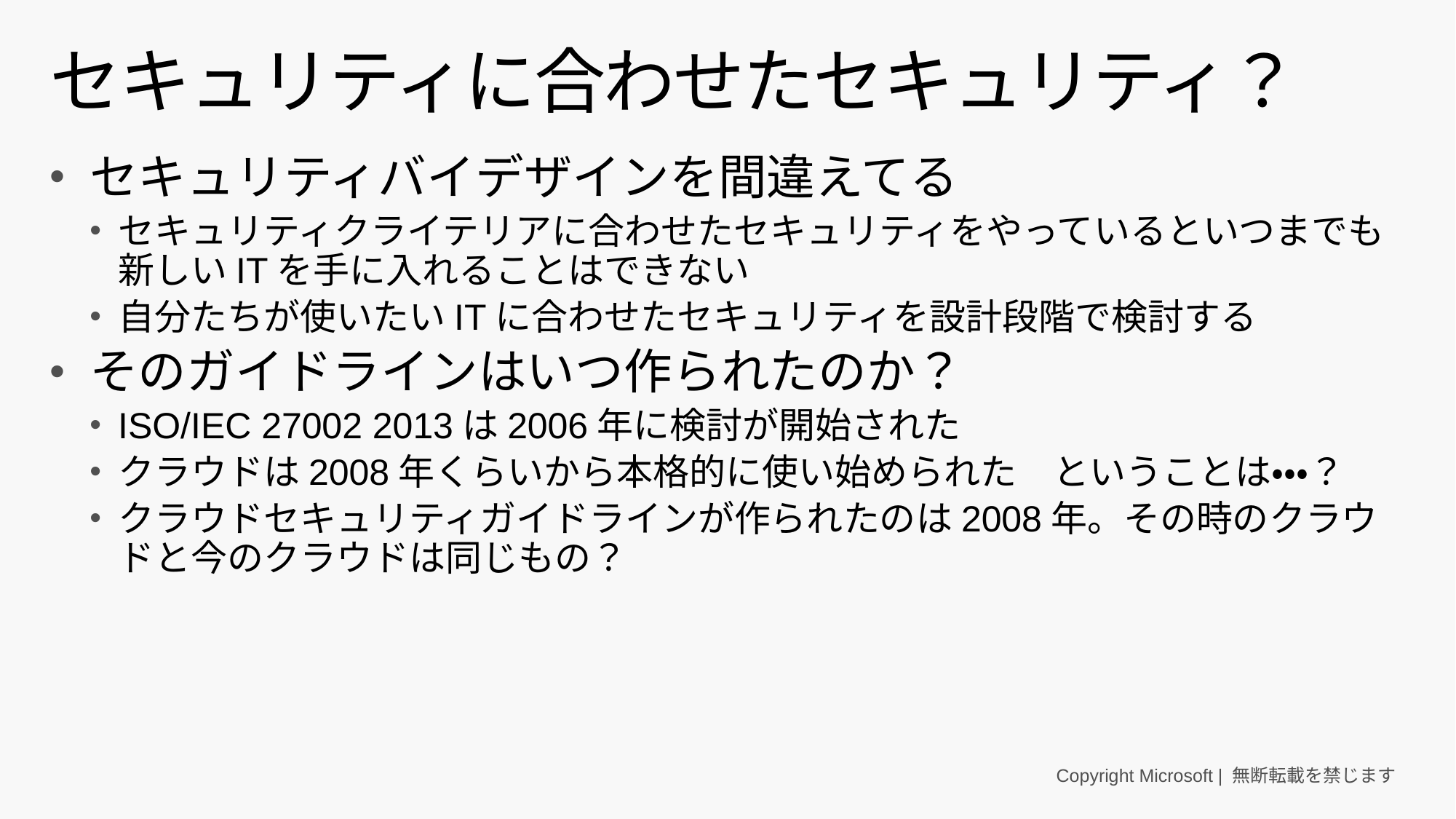

# セキュリティに合わせたセキュリティ？
セキュリティバイデザインを間違えてる
セキュリティクライテリアに合わせたセキュリティをやっているといつまでも新しいITを手に入れることはできない
自分たちが使いたいITに合わせたセキュリティを設計段階で検討する
そのガイドラインはいつ作られたのか？
ISO/IEC 27002 2013は2006年に検討が開始された
クラウドは2008年くらいから本格的に使い始められた　ということは・・・？
クラウドセキュリティガイドラインが作られたのは2008年。その時のクラウドと今のクラウドは同じもの？